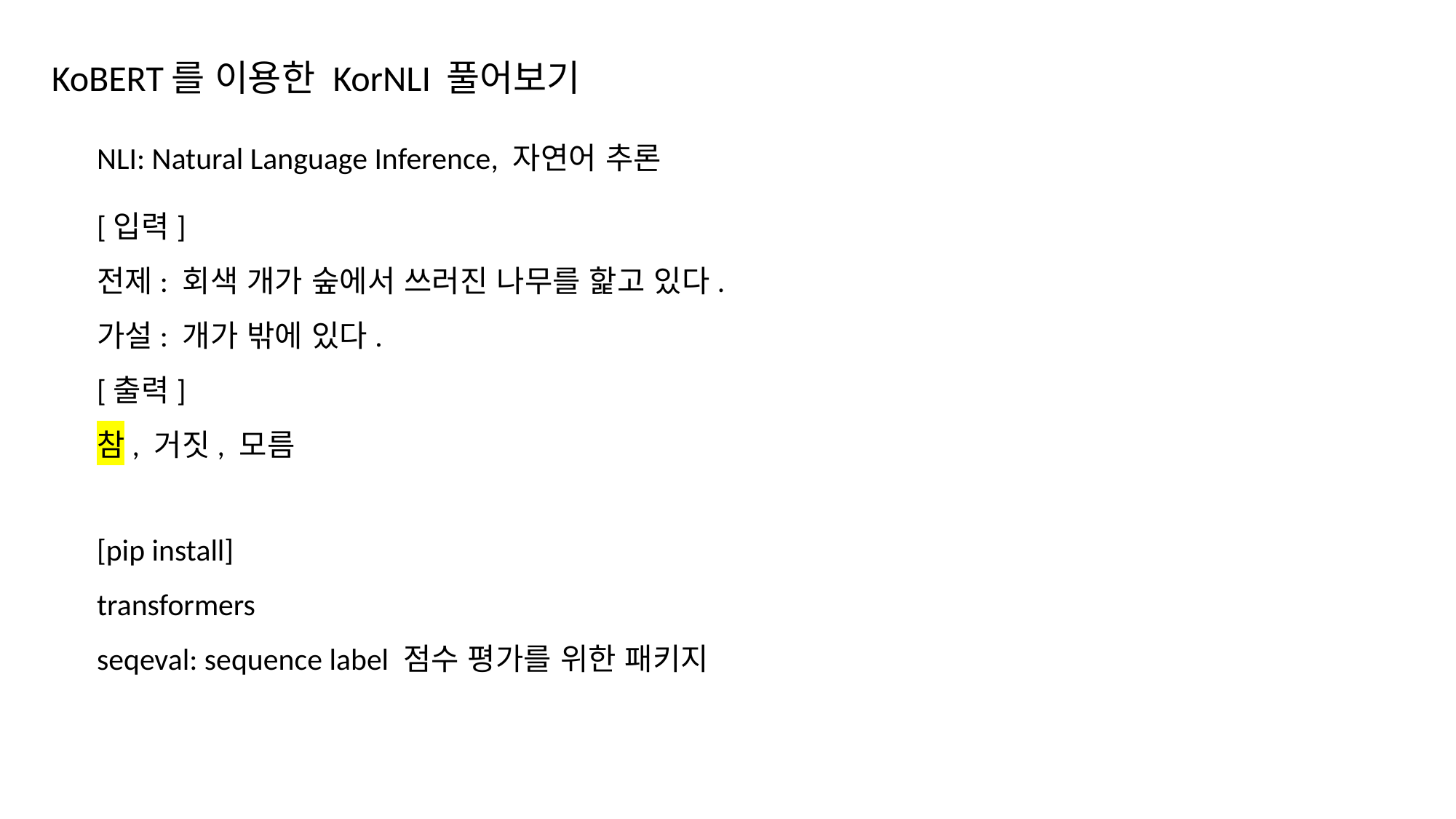

# KoBERT를 이용한 KorNLI 풀어보기
NLI: Natural Language Inference, 자연어 추론
[입력]
전제: 회색 개가 숲에서 쓰러진 나무를 핥고 있다.
가설: 개가 밖에 있다.
[출력]
참, 거짓, 모름
[pip install]
transformers
seqeval: sequence label 점수 평가를 위한 패키지